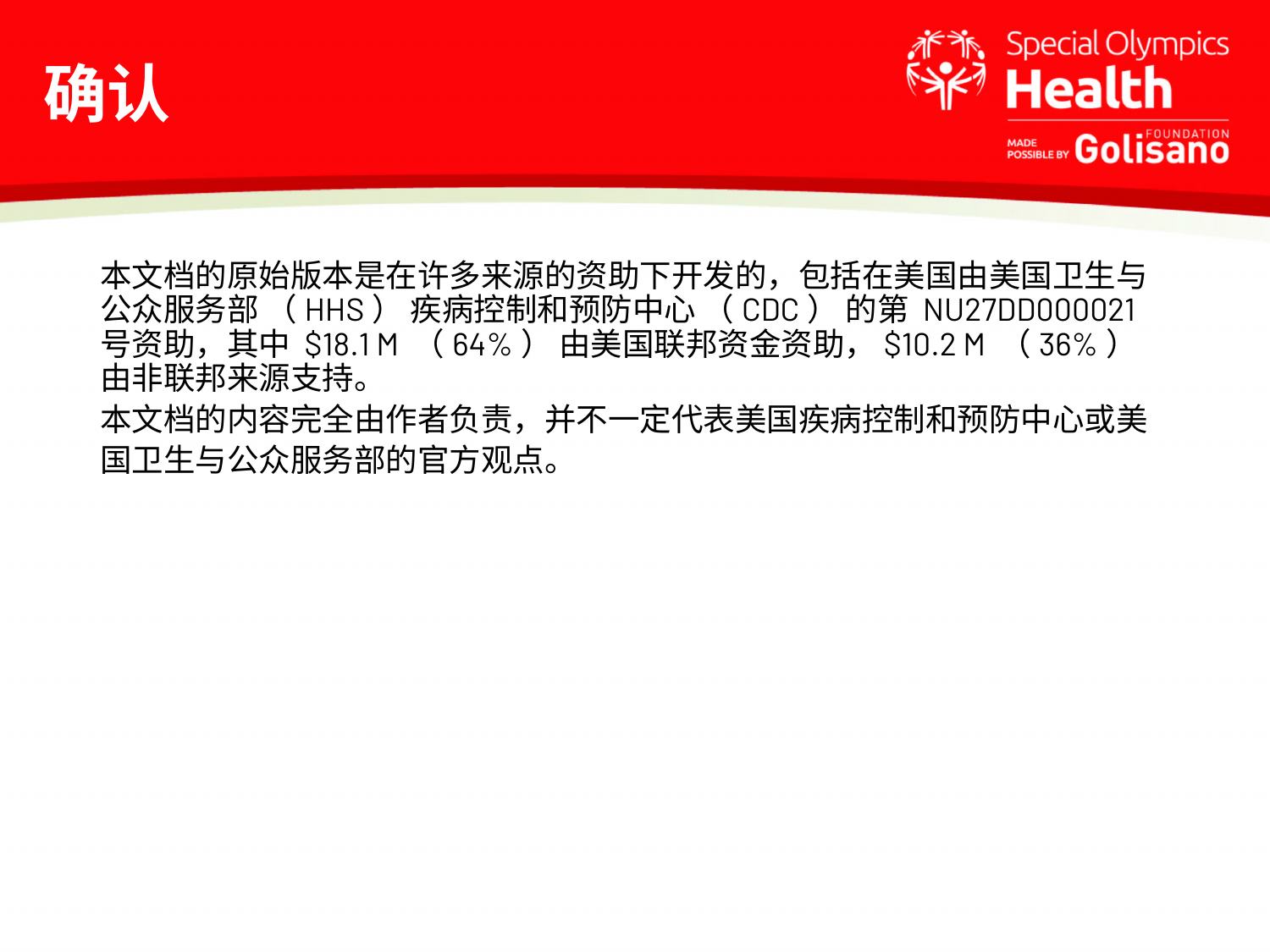

# 确认
本文档的原始版本是在许多来源的资助下开发的，包括在美国由美国卫生与公众服务部 （HHS） 疾病控制和预防中心 （CDC） 的第 NU27DD000021 号资助，其中 $18.1 M （64%） 由美国联邦资金资助，$10.2 M （36%） 由非联邦来源支持。
本文档的内容完全由作者负责，并不一定代表美国疾病控制和预防中心或美国卫生与公众服务部的官方观点。